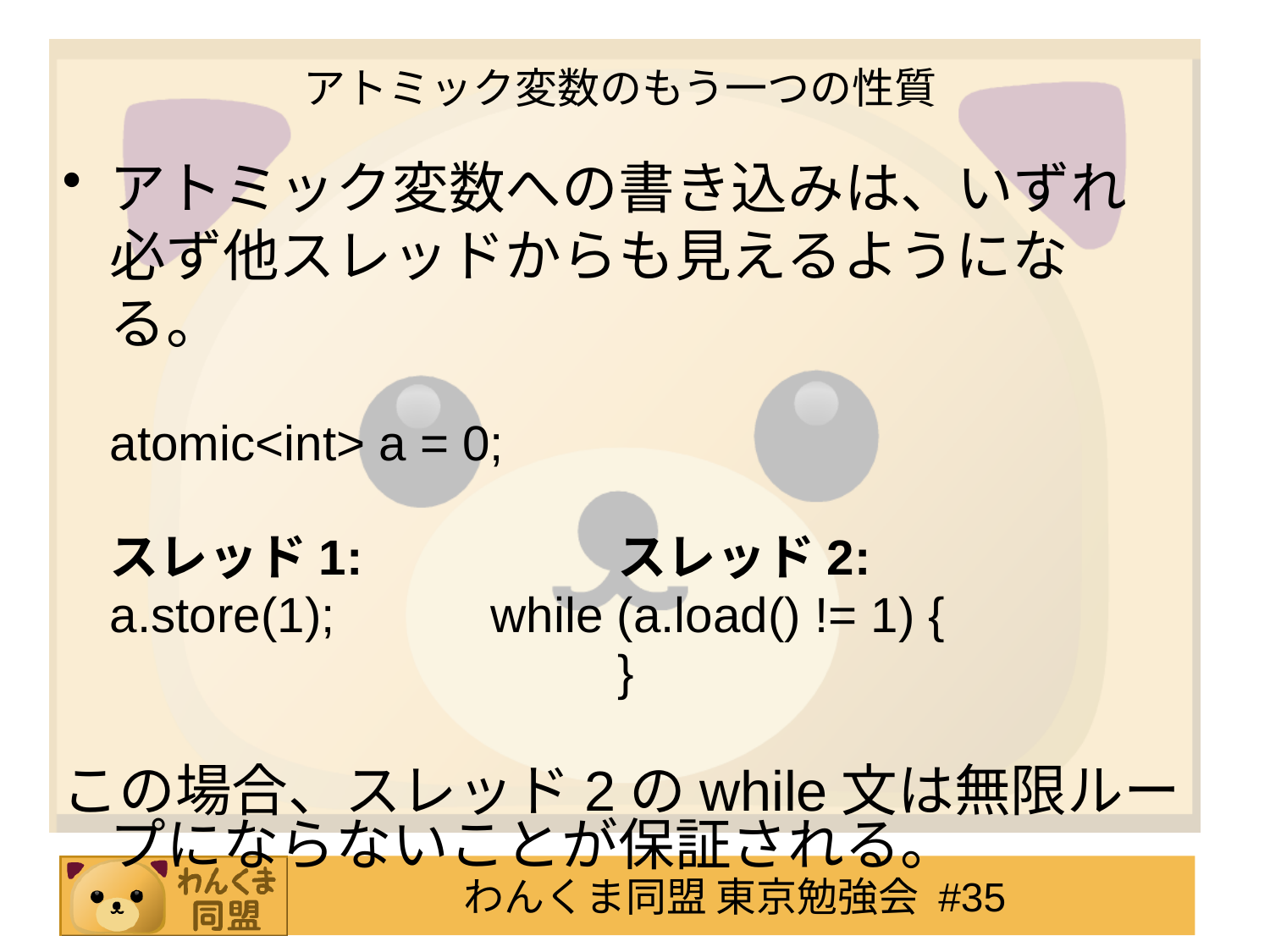

# アトミック変数のもう一つの性質
アトミック変数への書き込みは、いずれ必ず他スレッドからも見えるようになる。

	atomic<int> a = 0;

	スレッド1:			スレッド2:
	a.store(1);		while (a.load() != 1) {
					}

この場合、スレッド2のwhile文は無限ループにならないことが保証される。